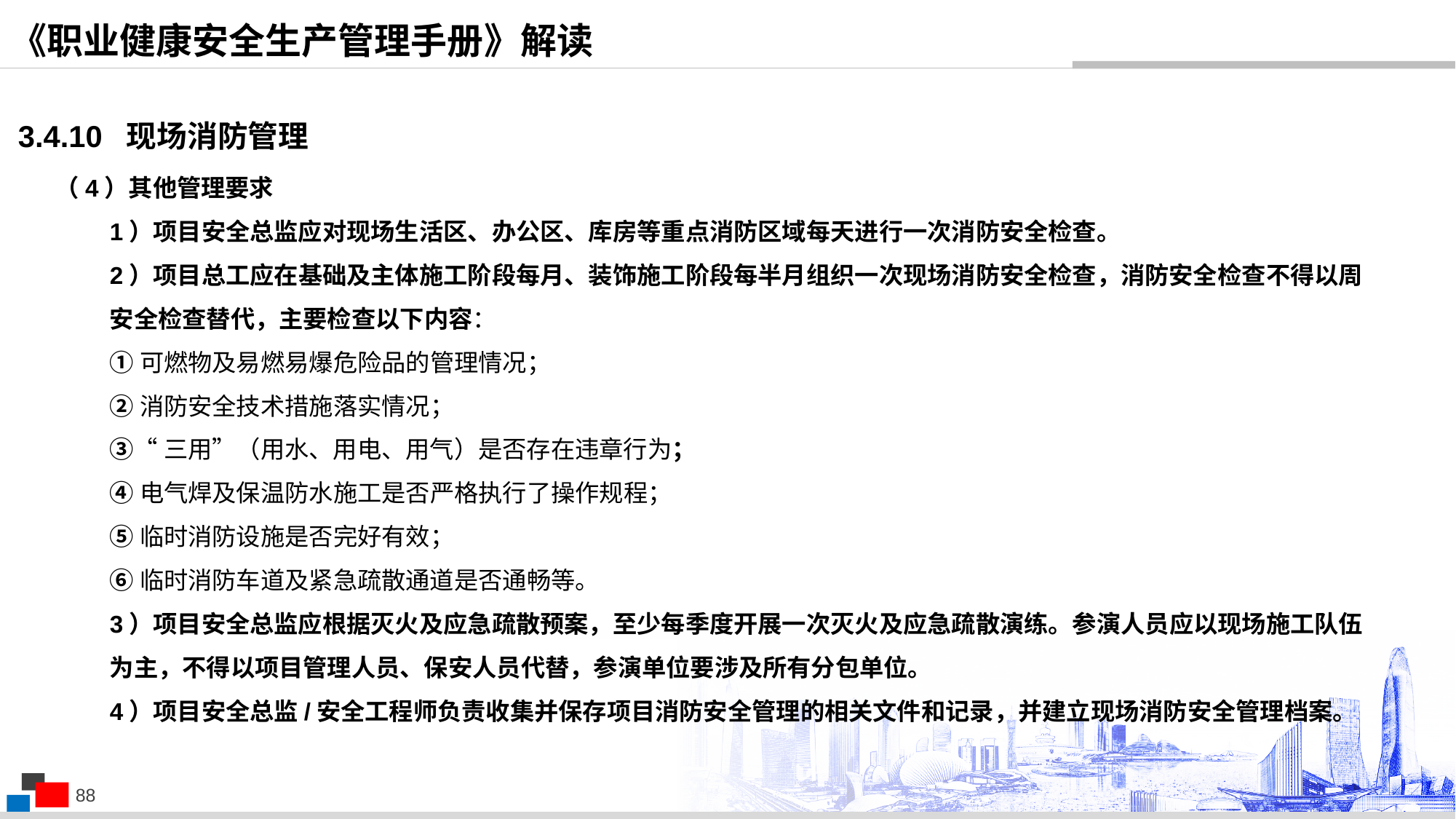

《职业健康安全生产管理手册》解读
3.4.10  现场消防管理
（4）其他管理要求
1）项目安全总监应对现场生活区、办公区、库房等重点消防区域每天进行一次消防安全检查。
2）项目总工应在基础及主体施工阶段每月、装饰施工阶段每半月组织一次现场消防安全检查，消防安全检查不得以周安全检查替代，主要检查以下内容：
①可燃物及易燃易爆危险品的管理情况；
②消防安全技术措施落实情况；
③“三用”（用水、用电、用气）是否存在违章行为；
④电气焊及保温防水施工是否严格执行了操作规程；
⑤临时消防设施是否完好有效；
⑥临时消防车道及紧急疏散通道是否通畅等。
3）项目安全总监应根据灭火及应急疏散预案，至少每季度开展一次灭火及应急疏散演练。参演人员应以现场施工队伍为主，不得以项目管理人员、保安人员代替，参演单位要涉及所有分包单位。
4）项目安全总监/安全工程师负责收集并保存项目消防安全管理的相关文件和记录，并建立现场消防安全管理档案。